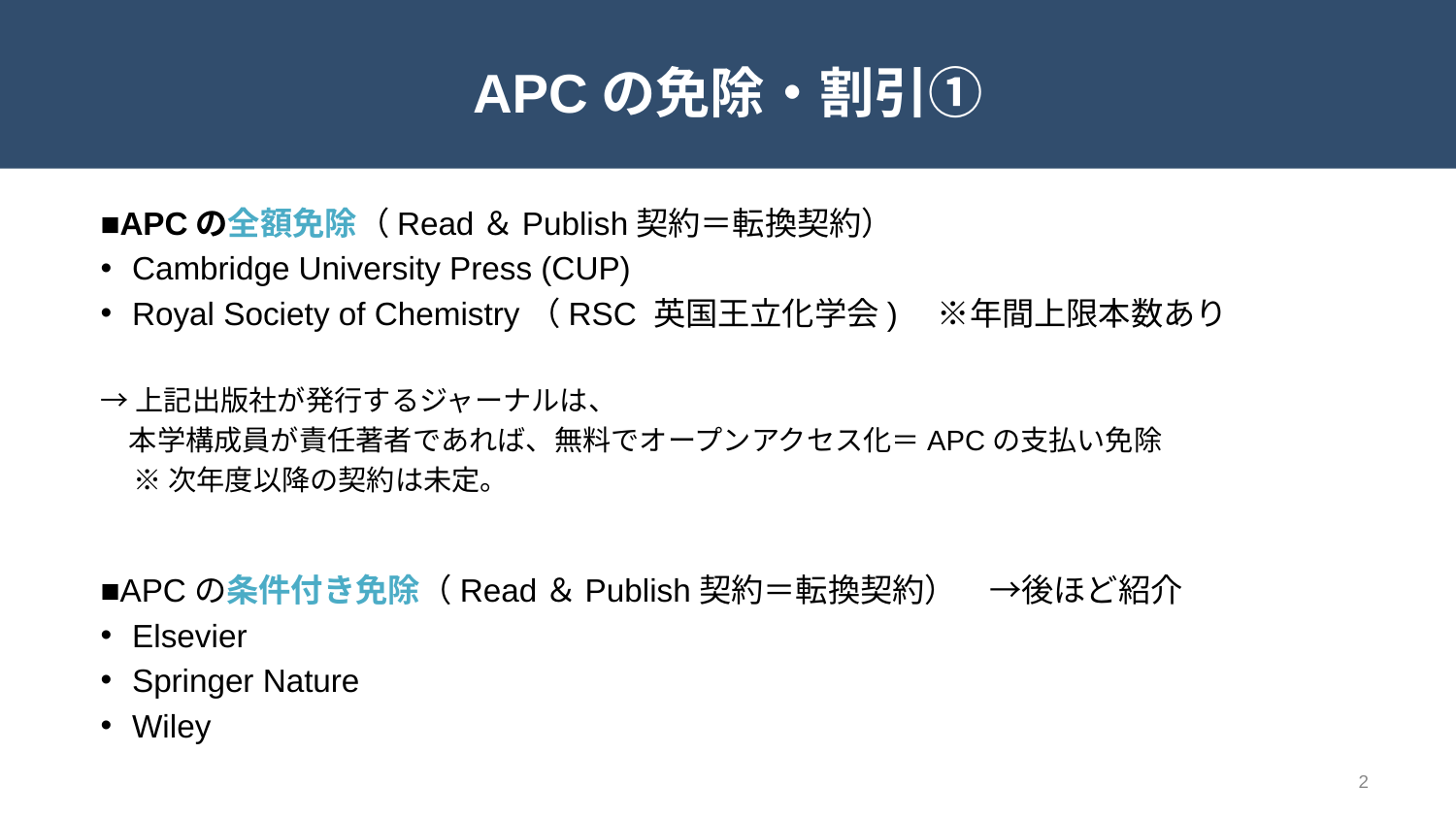

# APCの免除・割引①
■APCの全額免除（Read＆Publish契約＝転換契約）
Cambridge University Press (CUP)
Royal Society of Chemistry（RSC 英国王立化学会)　※年間上限本数あり

→上記出版社が発行するジャーナルは、
　本学構成員が責任著者であれば、無料でオープンアクセス化＝APCの支払い免除
※次年度以降の契約は未定。

■APCの条件付き免除（Read＆Publish契約＝転換契約）　→後ほど紹介
Elsevier
Springer Nature
Wiley
2